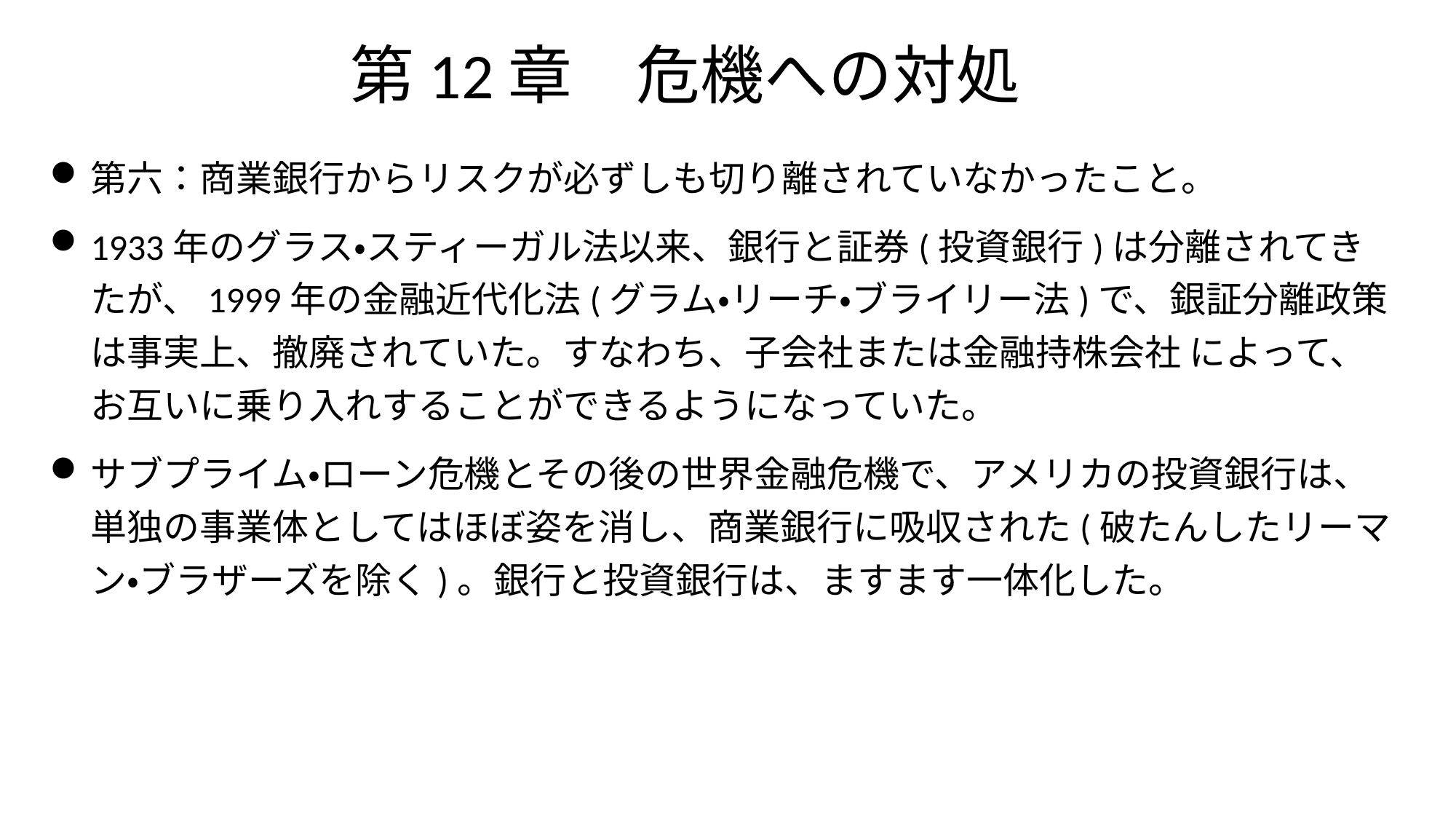

# 第12章　危機への対処
第六：商業銀行からリスクが必ずしも切り離されていなかったこと。
1933年のグラス・スティーガル法以来、銀行と証券(投資銀行)は分離されてきたが、1999年の金融近代化法(グラム・リーチ・ブライリー法)で、銀証分離政策は事実上、撤廃されていた。すなわち、子会社または金融持株会社 によって、お互いに乗り入れすることができるようになっていた。
サブプライム・ローン危機とその後の世界金融危機で、アメリカの投資銀行は、単独の事業体としてはほぼ姿を消し、商業銀行に吸収された(破たんしたリーマン・ブラザーズを除く)。銀行と投資銀行は、ますます一体化した。